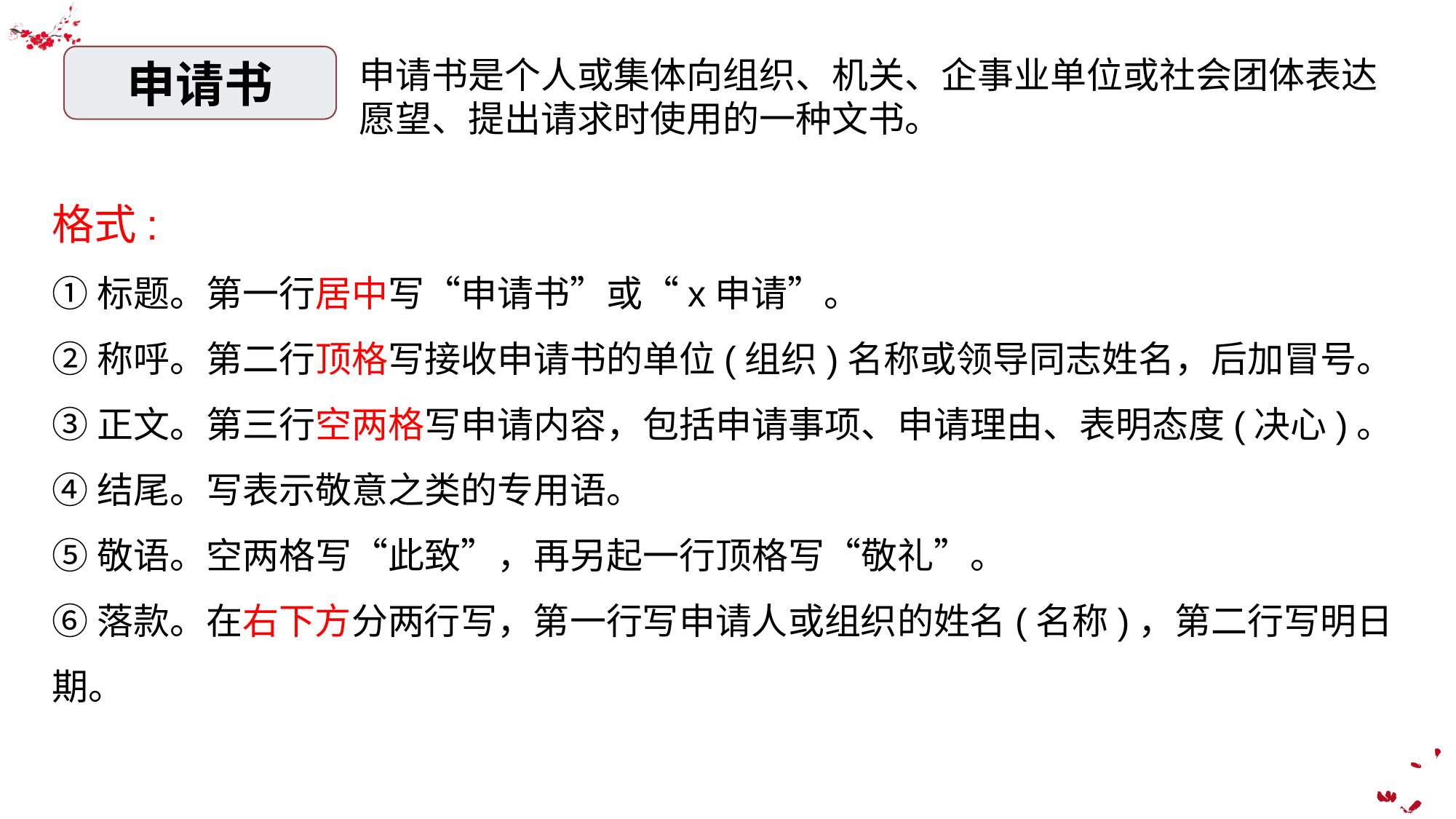

申请书
申请书是个人或集体向组织、机关、企事业单位或社会团体表达愿望、提出请求时使用的一种文书。
格式:
①标题。第一行居中写“申请书”或“x申请”。
②称呼。第二行顶格写接收申请书的单位(组织)名称或领导同志姓名，后加冒号。
③正文。第三行空两格写申请内容，包括申请事项、申请理由、表明态度(决心)。
④结尾。写表示敬意之类的专用语。
⑤敬语。空两格写“此致”，再另起一行顶格写“敬礼”。
⑥落款。在右下方分两行写，第一行写申请人或组织的姓名(名称)，第二行写明日期。